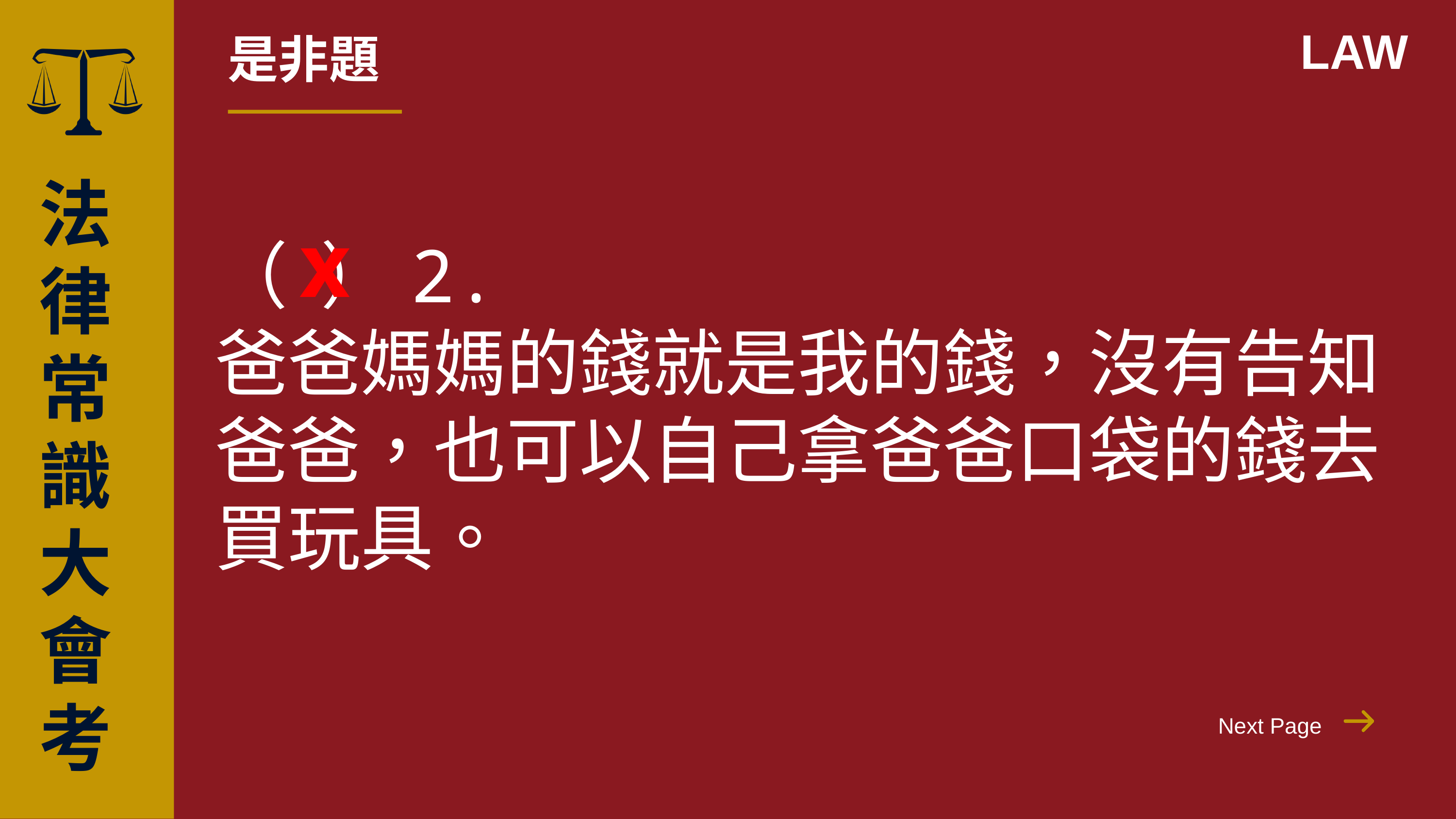

是非題

LAW

（  ）2.
爸爸媽媽的錢就是我的錢，沒有告知爸爸，也可以自己拿爸爸口袋的錢去買玩具。
法律常識
大會考
x
Next Page